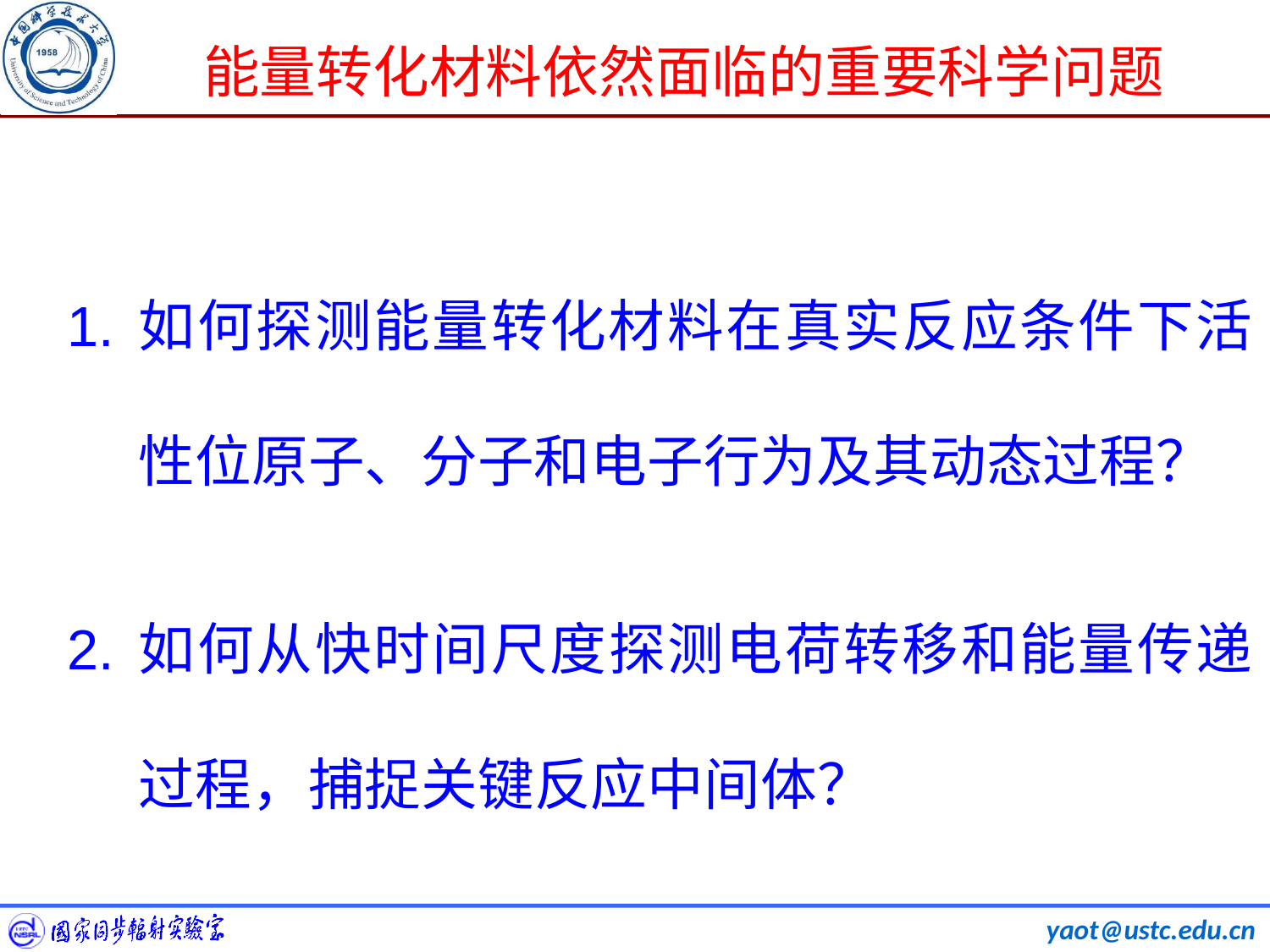

能量转化材料依然面临的重要科学问题
如何探测能量转化材料在真实反应条件下活性位原子、分子和电子行为及其动态过程？
如何从快时间尺度探测电荷转移和能量传递过程，捕捉关键反应中间体？